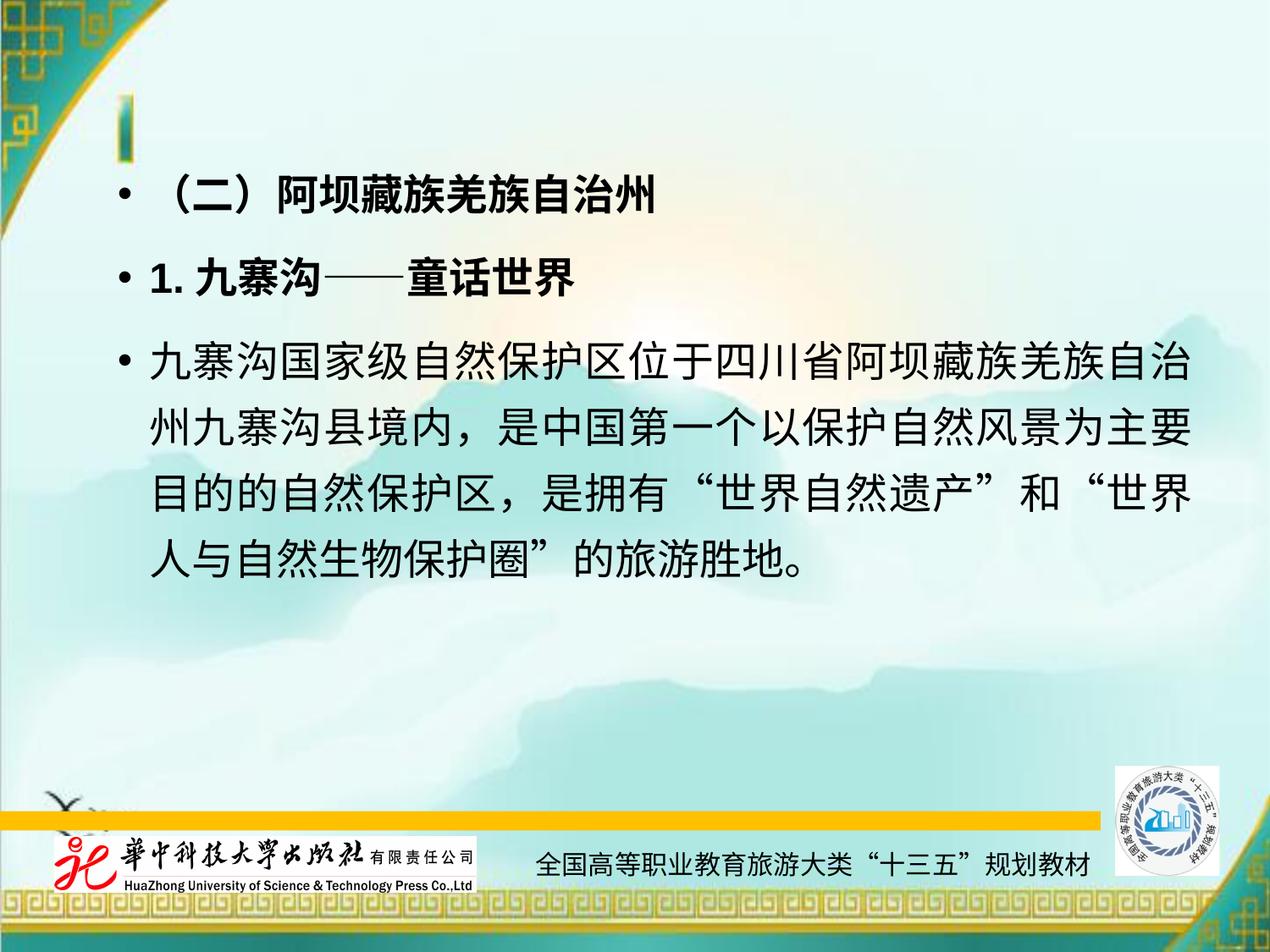

#
（二）阿坝藏族羌族自治州
1.九寨沟——童话世界
九寨沟国家级自然保护区位于四川省阿坝藏族羌族自治州九寨沟县境内，是中国第一个以保护自然风景为主要目的的自然保护区，是拥有“世界自然遗产”和“世界人与自然生物保护圈”的旅游胜地。